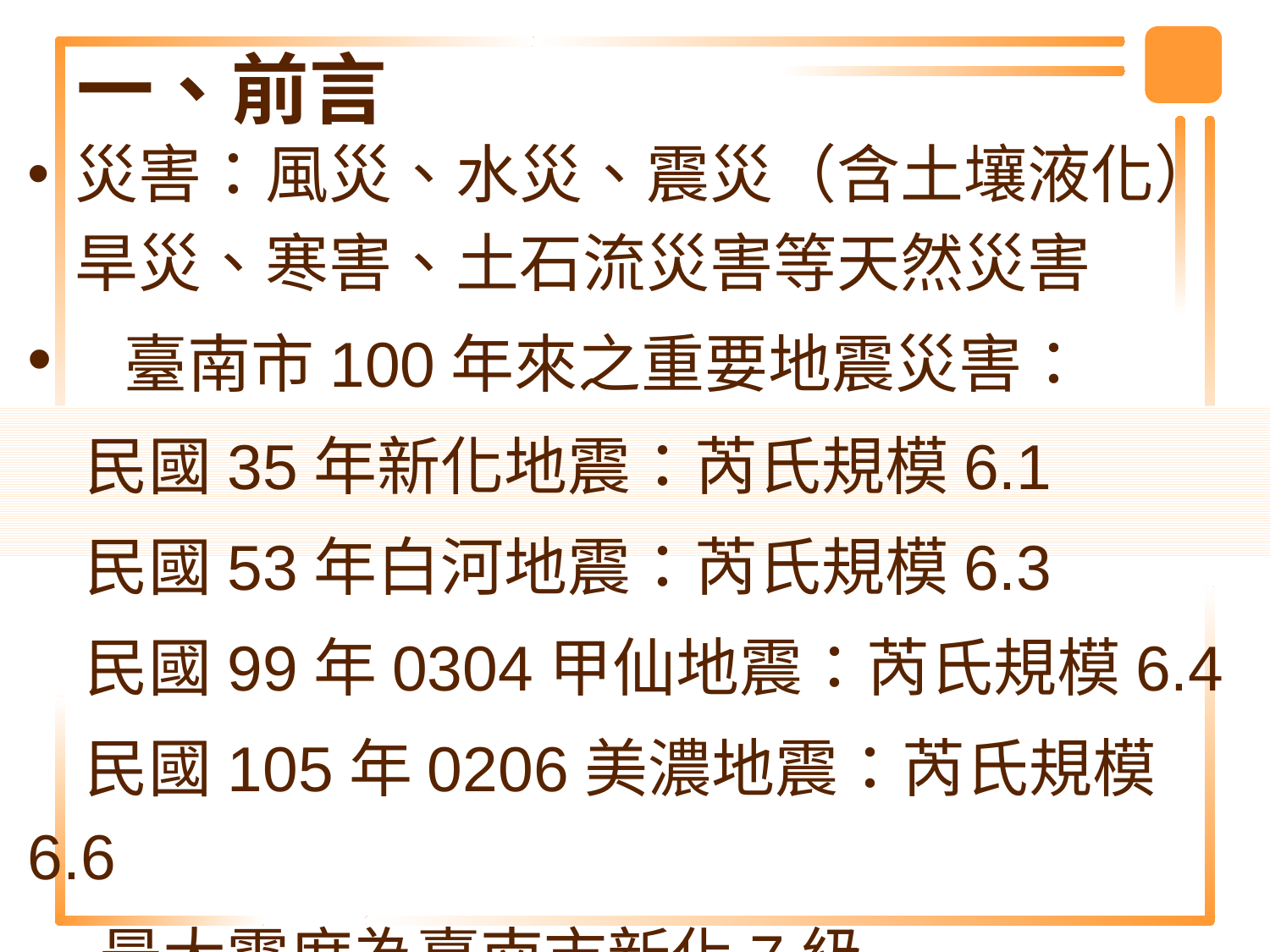

# 一、前言
災害：風災、水災、震災（含土壤液化）旱災、寒害、土石流災害等天然災害
  臺南市100年來之重要地震災害：
   民國35年新化地震：芮氏規模6.1
   民國53年白河地震：芮氏規模6.3
   民國99年0304甲仙地震：芮氏規模6.4
   民國105年0206美濃地震：芮氏規模6.6
    最大震度為臺南市新化7級